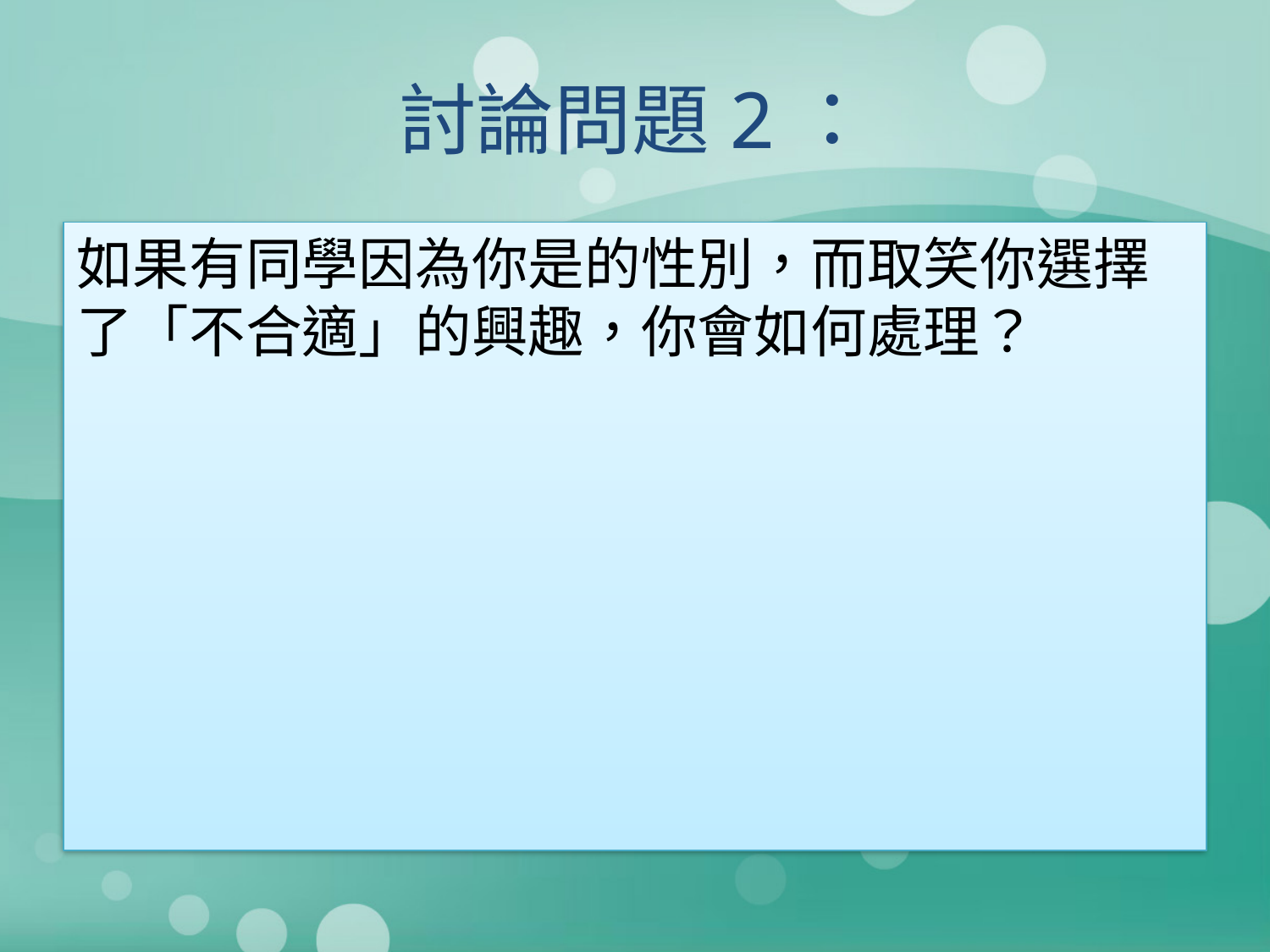

# 討論問題2：
如果有同學因為你是的性別，而取笑你選擇了「不合適」的興趣，你會如何處理？